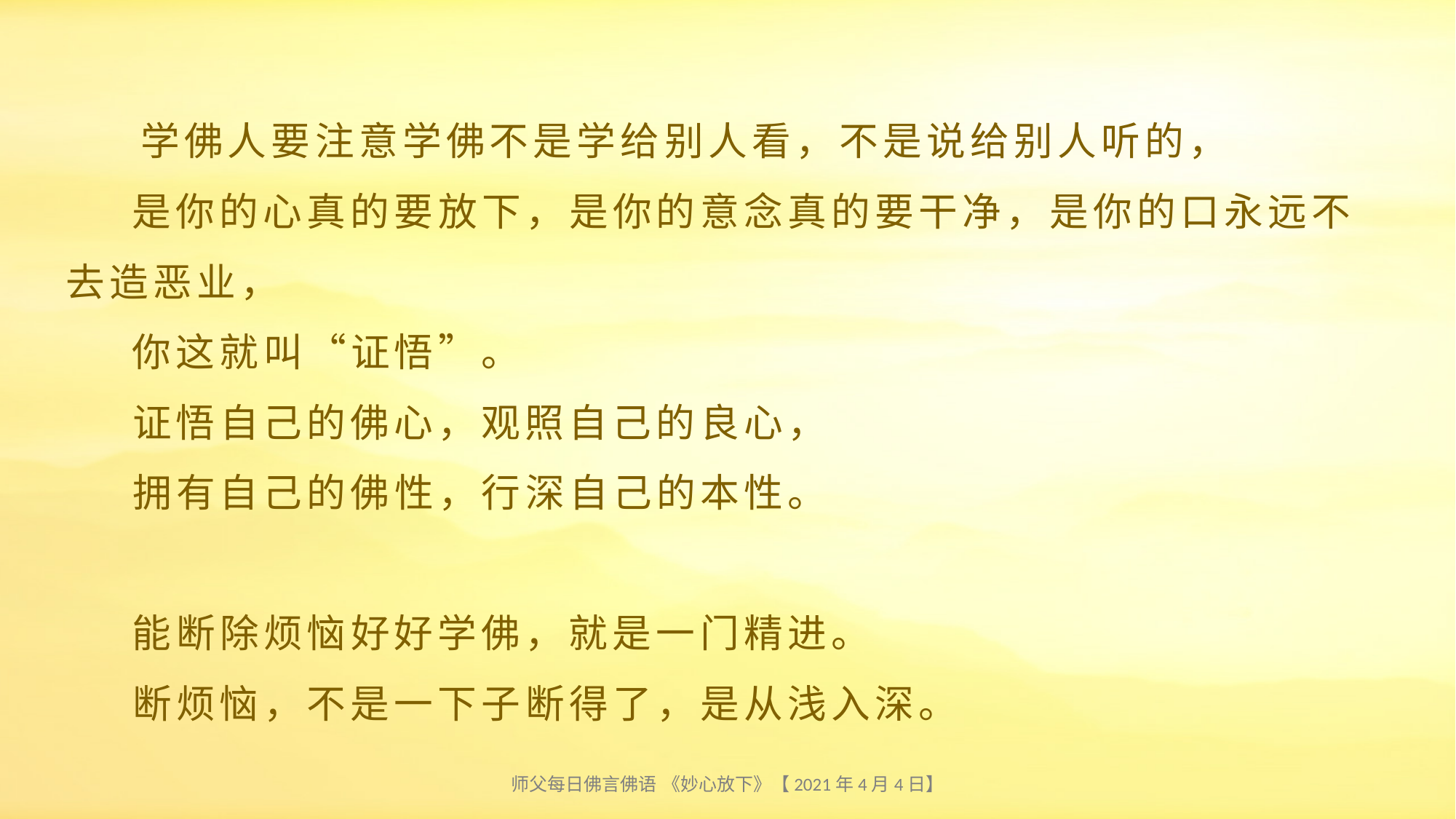

# 学佛人要注意学佛不是学给别人看，不是说给别人听的， 是你的心真的要放下，是你的意念真的要干净，是你的口永远不去造恶业， 你这就叫“证悟”。 证悟自己的佛心，观照自己的良心， 拥有自己的佛性，行深自己的本性。 能断除烦恼好好学佛，就是一门精进。 断烦恼，不是一下子断得了，是从浅入深。
师父每日佛言佛语 《妙心放下》【2021年4月4日】